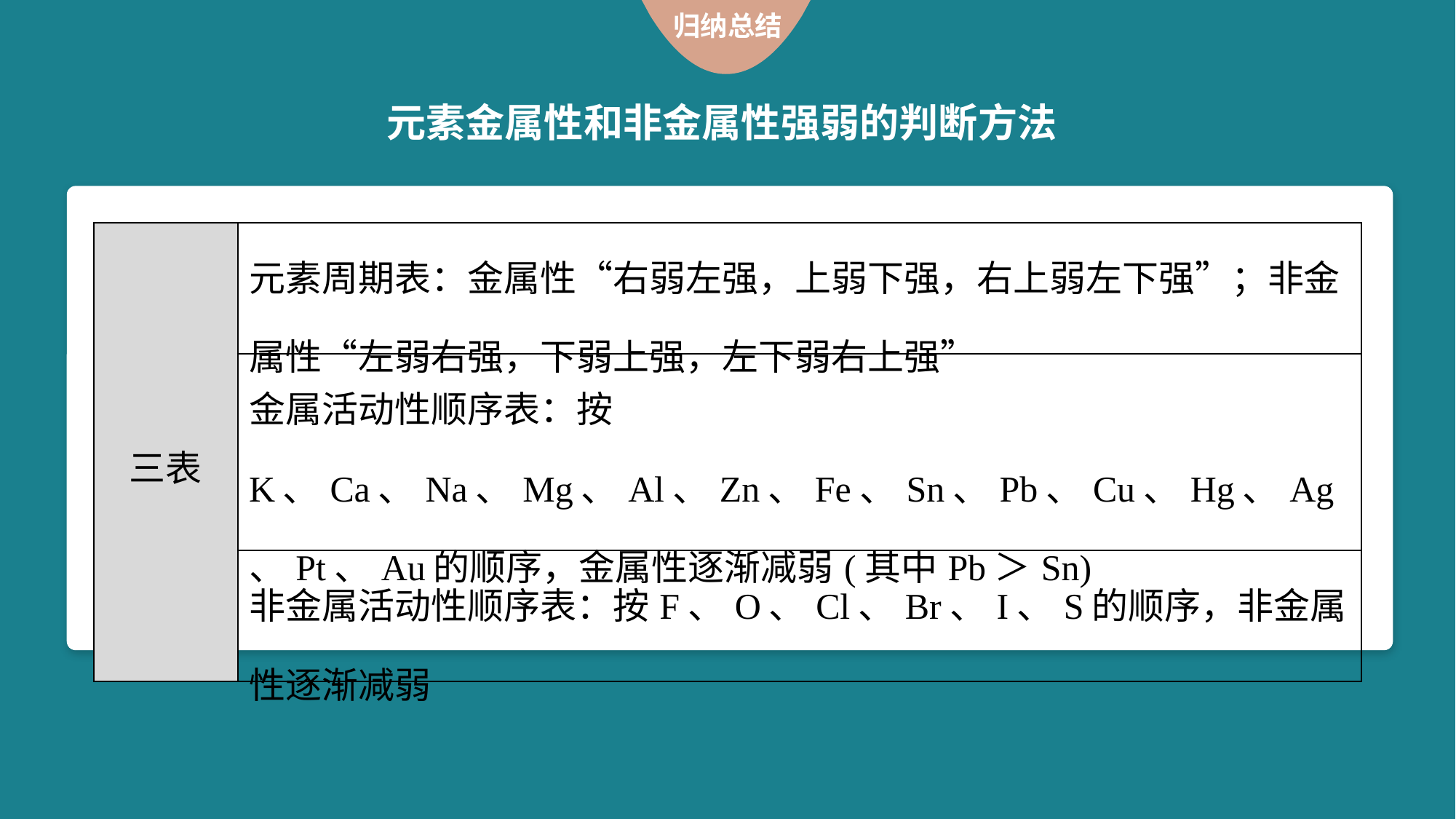

归纳总结
元素金属性和非金属性强弱的判断方法

| 三表 | 元素周期表：金属性“右弱左强，上弱下强，右上弱左下强”；非金属性“左弱右强，下弱上强，左下弱右上强” |
| --- | --- |
|  | 金属活动性顺序表：按K、Ca、Na、Mg、Al、Zn、Fe、Sn、Pb、Cu、Hg、Ag、Pt、Au的顺序，金属性逐渐减弱(其中Pb＞Sn) |
|  | 非金属活动性顺序表：按F、O、Cl、Br、I、S的顺序，非金属性逐渐减弱 |